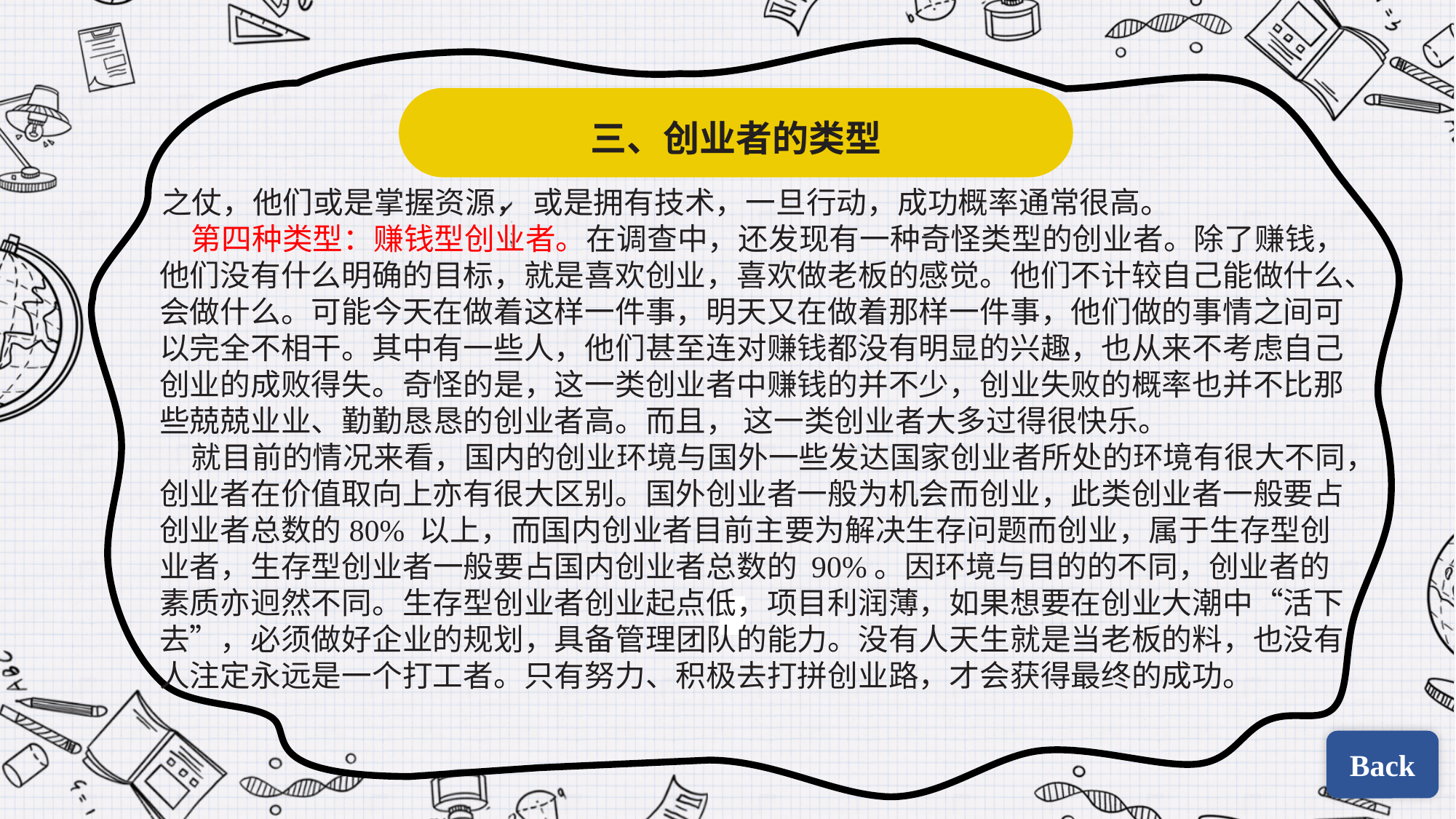

三、创业者的类型
之仗，他们或是掌握资源， 或是拥有技术，一旦行动，成功概率通常很高。
第四种类型：赚钱型创业者。在调查中，还发现有一种奇怪类型的创业者。除了赚钱，他们没有什么明确的目标，就是喜欢创业，喜欢做老板的感觉。他们不计较自己能做什么、会做什么。可能今天在做着这样一件事，明天又在做着那样一件事，他们做的事情之间可以完全不相干。其中有一些人，他们甚至连对赚钱都没有明显的兴趣，也从来不考虑自己创业的成败得失。奇怪的是，这一类创业者中赚钱的并不少，创业失败的概率也并不比那些兢兢业业、勤勤恳恳的创业者高。而且， 这一类创业者大多过得很快乐。
就目前的情况来看，国内的创业环境与国外一些发达国家创业者所处的环境有很大不同，创业者在价值取向上亦有很大区别。国外创业者一般为机会而创业，此类创业者一般要占创业者总数的80% 以上，而国内创业者目前主要为解决生存问题而创业，属于生存型创业者，生存型创业者一般要占国内创业者总数的 90%。因环境与目的的不同，创业者的素质亦迥然不同。生存型创业者创业起点低，项目利润薄，如果想要在创业大潮中“活下去”，必须做好企业的规划，具备管理团队的能力。没有人天生就是当老板的料，也没有人注定永远是一个打工者。只有努力、积极去打拼创业路，才会获得最终的成功。
|  |  |
| --- | --- |
|  |  |

Back